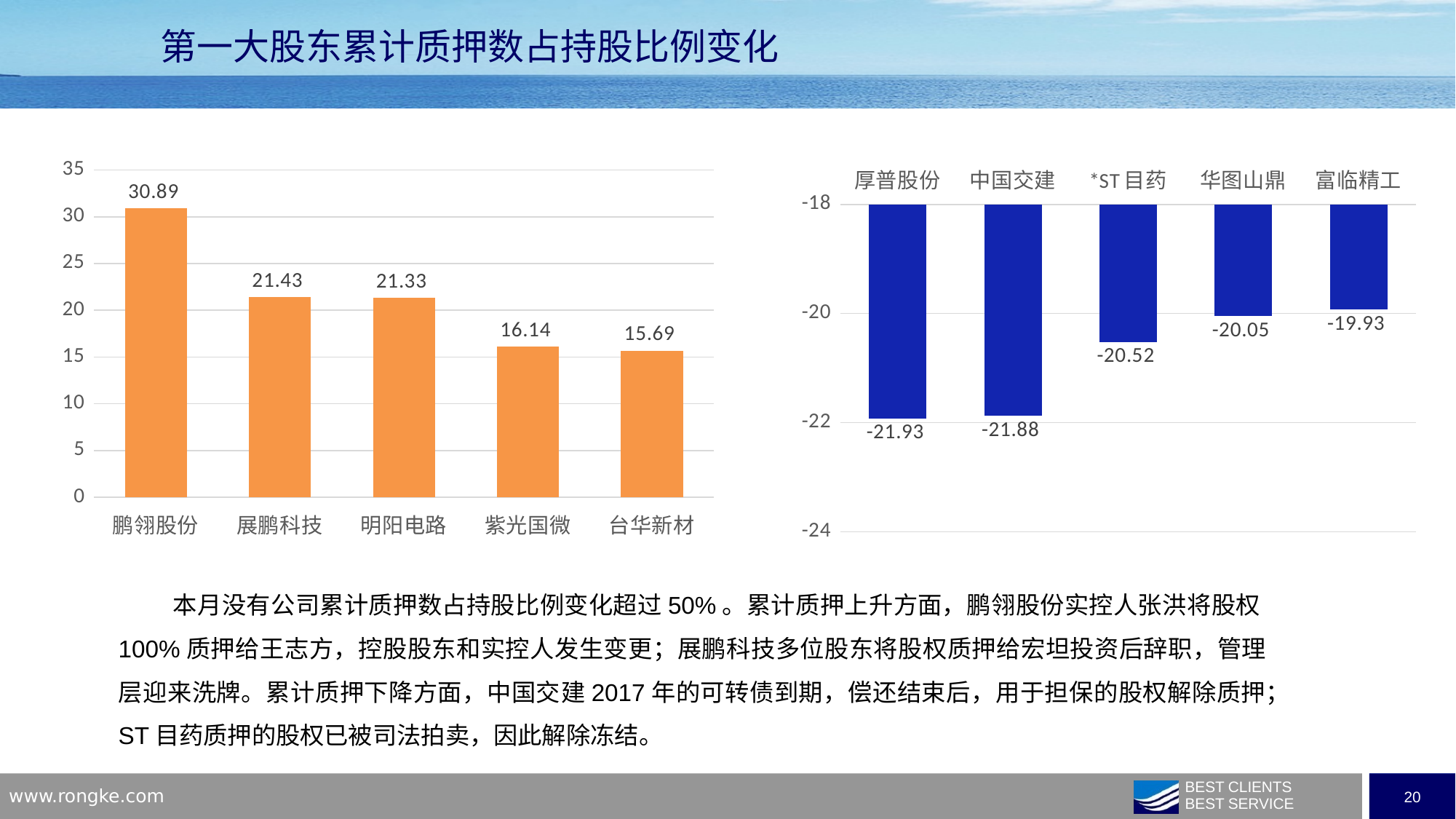

第一大股东累计质押数占持股比例变化

[unsupported chart]

[unsupported chart]

本月没有公司累计质押数占持股比例变化超过50%。累计质押上升方面，鹏翎股份实控人张洪将股权100%质押给王志方，控股股东和实控人发生变更；展鹏科技多位股东将股权质押给宏坦投资后辞职，管理层迎来洗牌。累计质押下降方面，中国交建2017年的可转债到期，偿还结束后，用于担保的股权解除质押；ST目药质押的股权已被司法拍卖，因此解除冻结。